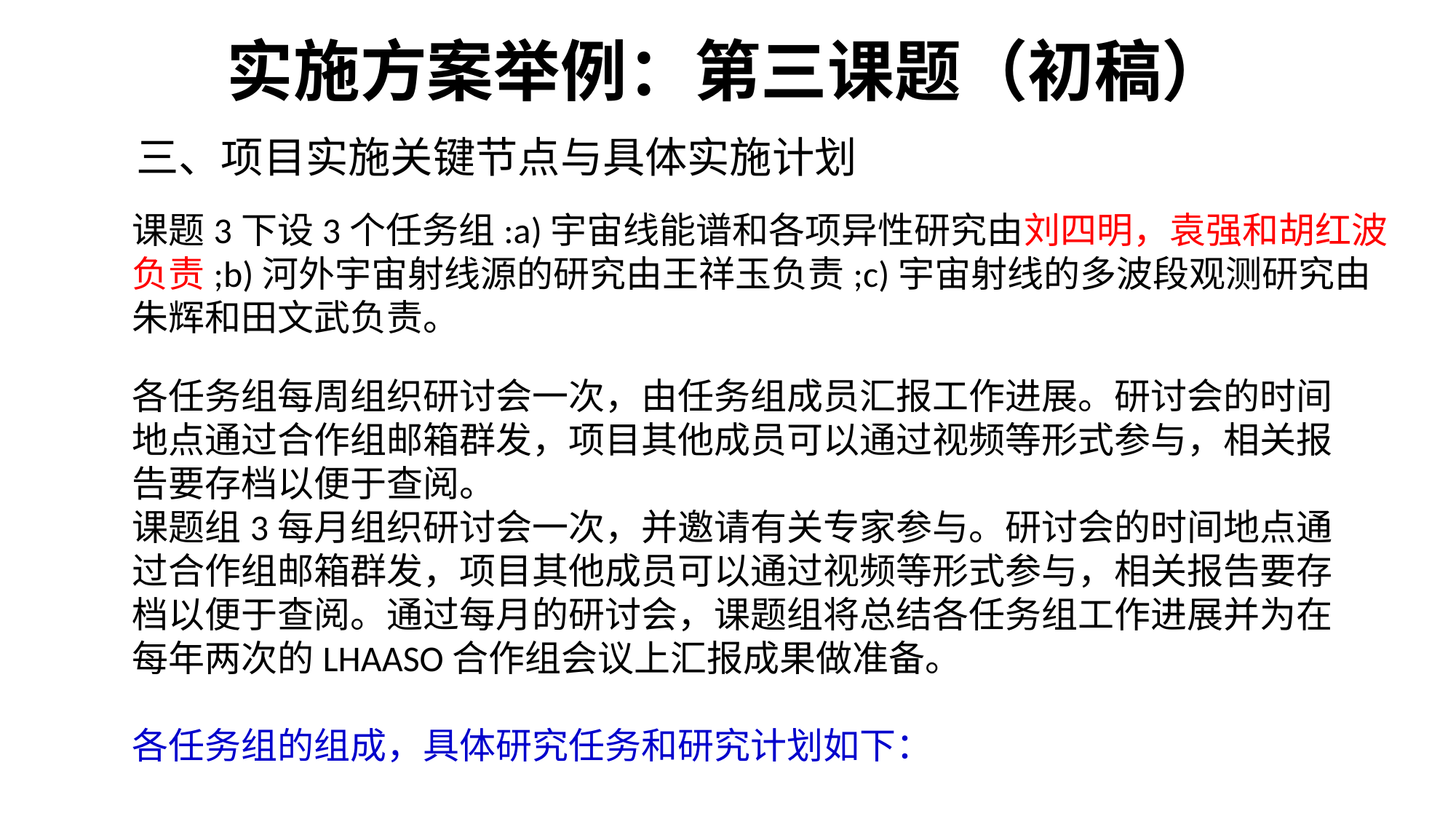

# 实施方案举例：第三课题（初稿）
三、项目实施关键节点与具体实施计划
课题3下设3个任务组:a)宇宙线能谱和各项异性研究由刘四明，袁强和胡红波负责;b)河外宇宙射线源的研究由王祥玉负责;c)宇宙射线的多波段观测研究由朱辉和田文武负责。
各任务组每周组织研讨会一次，由任务组成员汇报工作进展。研讨会的时间地点通过合作组邮箱群发，项目其他成员可以通过视频等形式参与，相关报告要存档以便于查阅。
课题组3每月组织研讨会一次，并邀请有关专家参与。研讨会的时间地点通过合作组邮箱群发，项目其他成员可以通过视频等形式参与，相关报告要存档以便于查阅。通过每月的研讨会，课题组将总结各任务组工作进展并为在每年两次的LHAASO合作组会议上汇报成果做准备。

各任务组的组成，具体研究任务和研究计划如下：